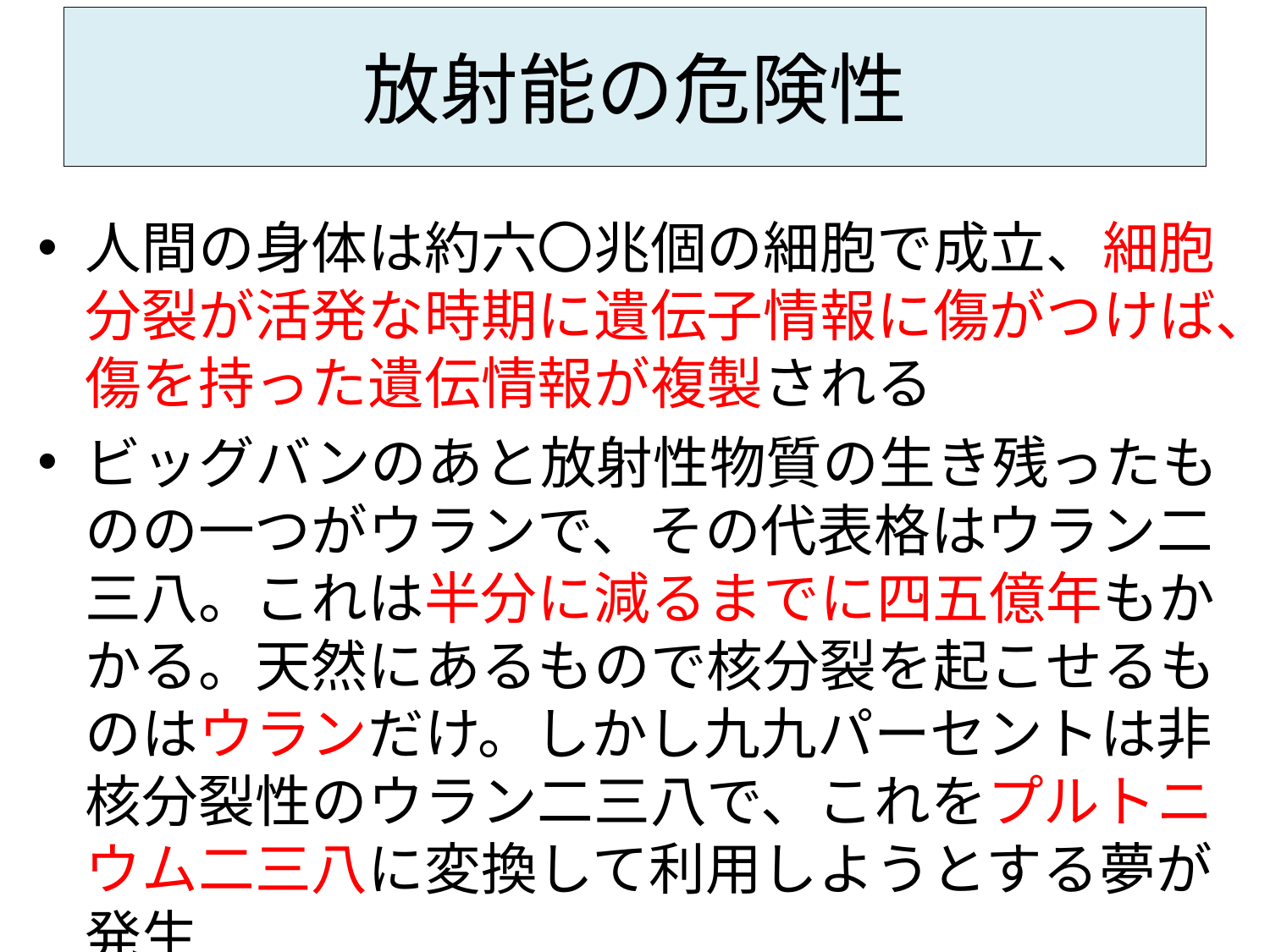

# 放射能の危険性
人間の身体は約六〇兆個の細胞で成立、細胞分裂が活発な時期に遺伝子情報に傷がつけば、傷を持った遺伝情報が複製される
ビッグバンのあと放射性物質の生き残ったものの一つがウランで、その代表格はウラン二三八。これは半分に減るまでに四五億年もかかる。天然にあるもので核分裂を起こせるものはウランだけ。しかし九九パーセントは非核分裂性のウラン二三八で、これをプルトニウム二三八に変換して利用しようとする夢が発生